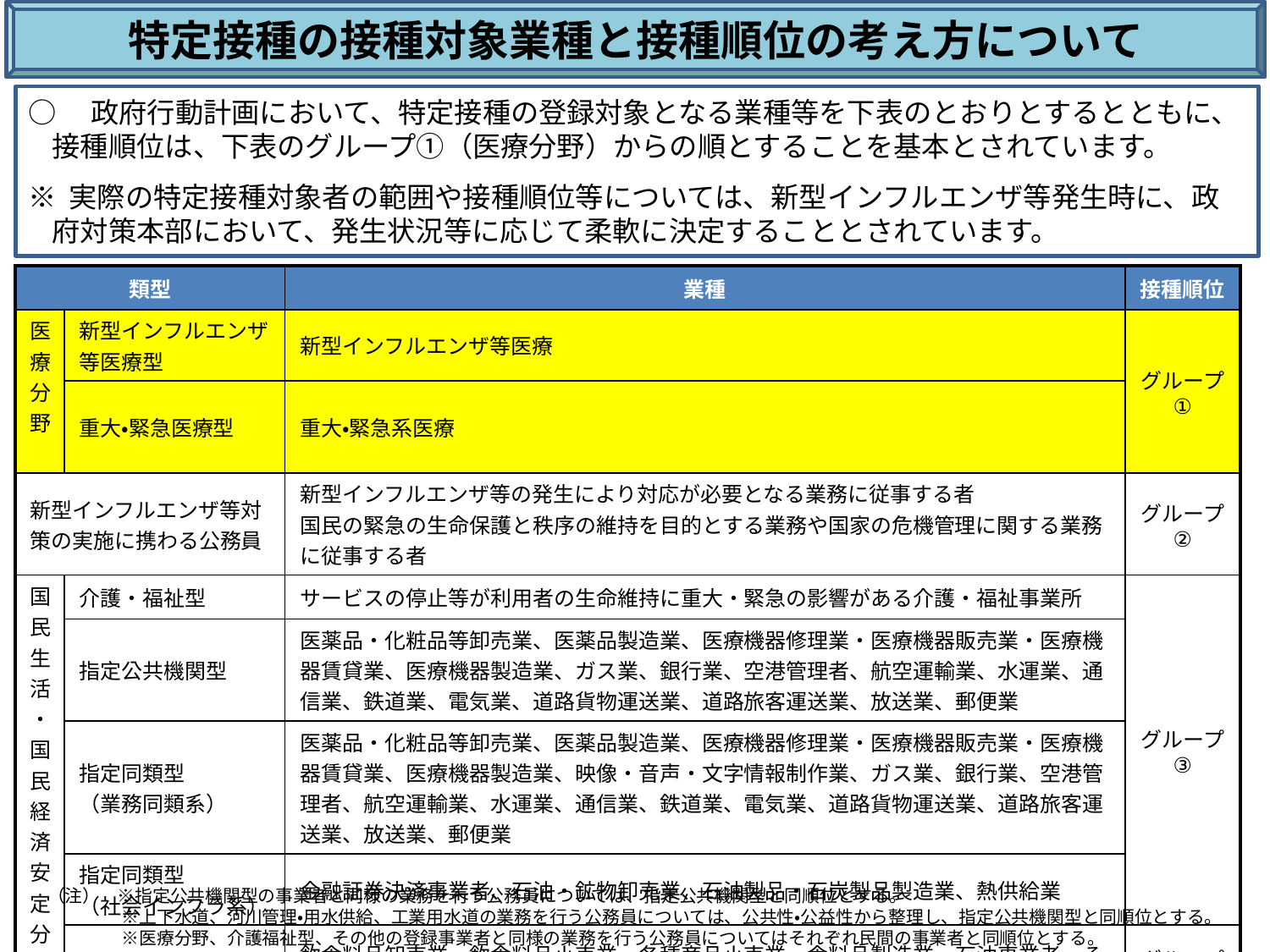

特定接種の接種対象業種と接種順位の考え方について
○　政府行動計画において、特定接種の登録対象となる業種等を下表のとおりとするとともに、接種順位は、下表のグループ①（医療分野）からの順とすることを基本とされています。

※ 実際の特定接種対象者の範囲や接種順位等については、新型インフルエンザ等発生時に、政府対策本部において、発生状況等に応じて柔軟に決定することとされています。
| 類型 |  | 業種 | 接種順位 |
| --- | --- | --- | --- |
| 医療分野 | 新型インフルエンザ等医療型 | 新型インフルエンザ等医療 | グループ ① |
|  | 重大・緊急医療型 | 重大・緊急系医療 |  |
| 新型インフルエンザ等対策の実施に携わる公務員 |  | 新型インフルエンザ等の発生により対応が必要となる業務に従事する者 国民の緊急の生命保護と秩序の維持を目的とする業務や国家の危機管理に関する業務に従事する者 | グループ ② |
| 国民生活・国民経済安定分野 | 介護・福祉型 | サービスの停止等が利用者の生命維持に重大・緊急の影響がある介護・福祉事業所 | グループ ③ |
|  | 指定公共機関型 | 医薬品・化粧品等卸売業、医薬品製造業、医療機器修理業・医療機器販売業・医療機器賃貸業、医療機器製造業、ガス業、銀行業、空港管理者、航空運輸業、水運業、通信業、鉄道業、電気業、道路貨物運送業、道路旅客運送業、放送業、郵便業 |  |
|  | 指定同類型 （業務同類系） | 医薬品・化粧品等卸売業、医薬品製造業、医療機器修理業・医療機器販売業・医療機器賃貸業、医療機器製造業、映像・音声・文字情報制作業、ガス業、銀行業、空港管理者、航空運輸業、水運業、通信業、鉄道業、電気業、道路貨物運送業、道路旅客運送業、放送業、郵便業 |  |
|  | 指定同類型 （社会インフラ系） | 金融証券決済事業者、石油・鉱物卸売業、石油製品・石炭製品製造業、熱供給業 |  |
|  | その他の登録事業者 | 飲食料品卸売業、飲食料品小売業、各種商品小売業、食料品製造業、石油事業者、その他の生活関連サービス業、その他小売業、廃棄物処理業 | グループ ④ |
（注）　※指定公共機関型の事業者と同様の業務を行う公務員については、指定公共機関型と同順位とする。
　　　　 ※上下水道、河川管理・用水供給、工業用水道の業務を行う公務員については、公共性・公益性から整理し、指定公共機関型と同順位とする。
　　　　 ※医療分野、介護福祉型、その他の登録事業者と同様の業務を行う公務員についてはそれぞれ民間の事業者と同順位とする。